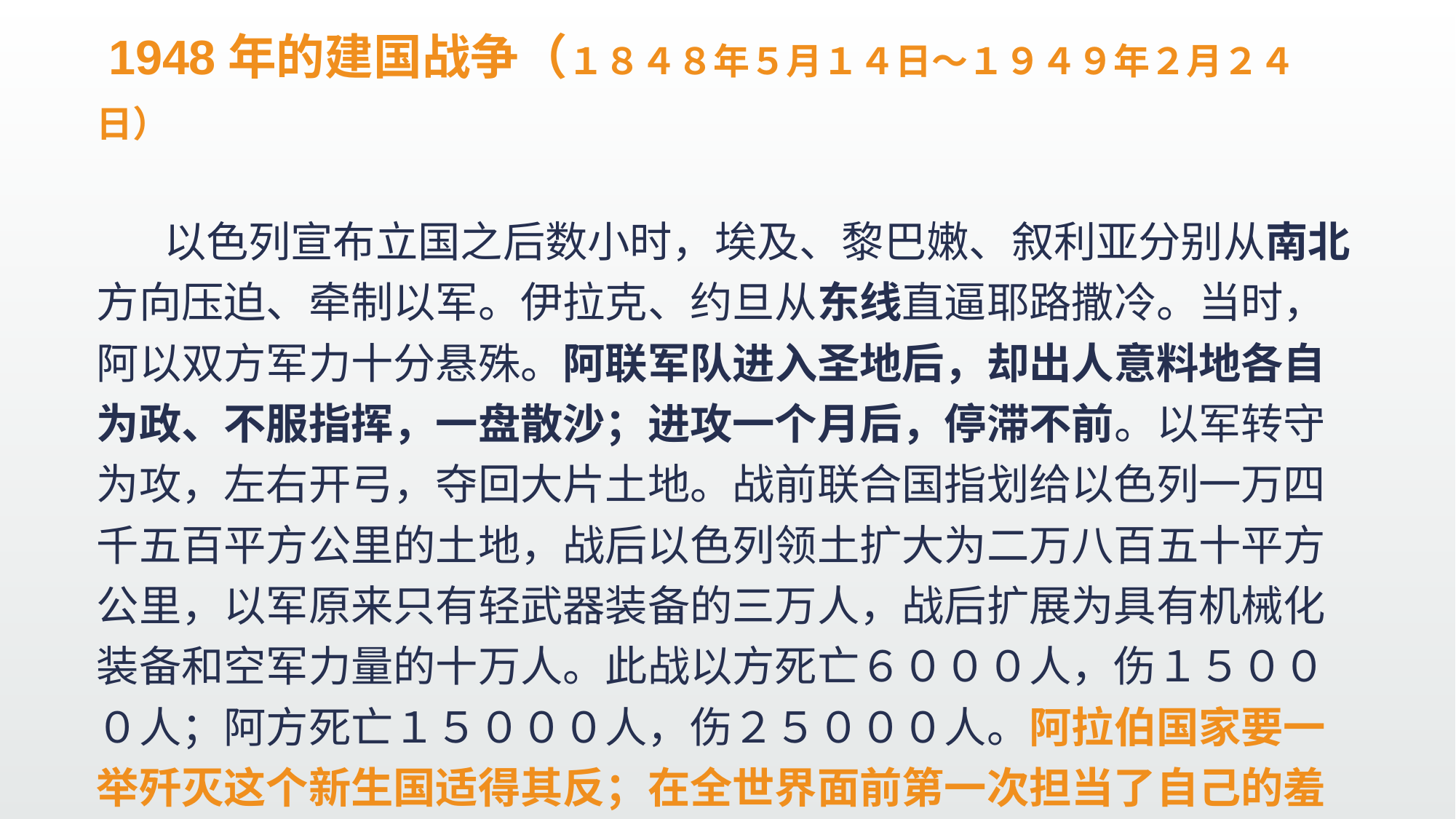

1948年的建国战争（１８４８年５月１４日～１９４９年２月２４日）

      以色列宣布立国之后数小时，埃及、黎巴嫩、叙利亚分别从南北方向压迫、牵制以军。伊拉克、约旦从东线直逼耶路撒冷。当时，阿以双方军力十分悬殊。阿联军队进入圣地后，却出人意料地各自为政、不服指挥，一盘散沙；进攻一个月后，停滞不前。以军转守为攻，左右开弓，夺回大片土地。战前联合国指划给以色列一万四千五百平方公里的土地，战后以色列领土扩大为二万八百五十平方公里，以军原来只有轻武器装备的三万人，战后扩展为具有机械化装备和空军力量的十万人。此战以方死亡６０００人，伤１５０００人；阿方死亡１５０００人，伤２５０００人。阿拉伯国家要一举歼灭这个新生国适得其反；在全世界面前第一次担当了自己的羞辱。